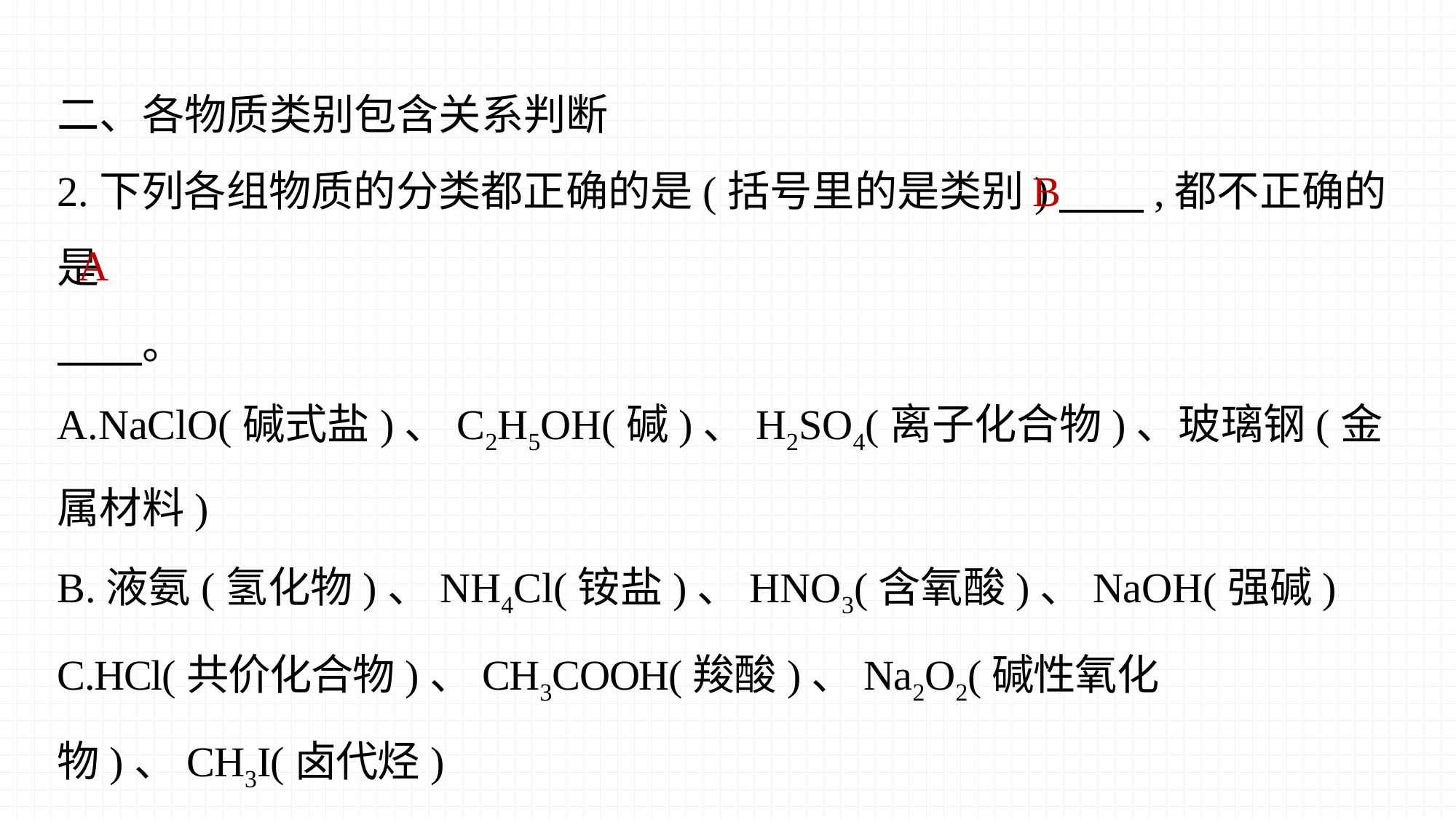

二、各物质类别包含关系判断
2.下列各组物质的分类都正确的是(括号里的是类别)　　,都不正确的是
　　。
A.NaClO(碱式盐)、C2H5OH(碱)、H2SO4(离子化合物)、玻璃钢(金属材料)
B.液氨(氢化物)、NH4Cl(铵盐)、HNO3(含氧酸)、NaOH(强碱)
C.HCl(共价化合物)、CH3COOH(羧酸)、Na2O2(碱性氧化物)、CH3I(卤代烃)
D.NO2(酸性氧化物)、CH3CHO(有机物)、CO(有机物)、CH3COOCH3(酯)
B
A